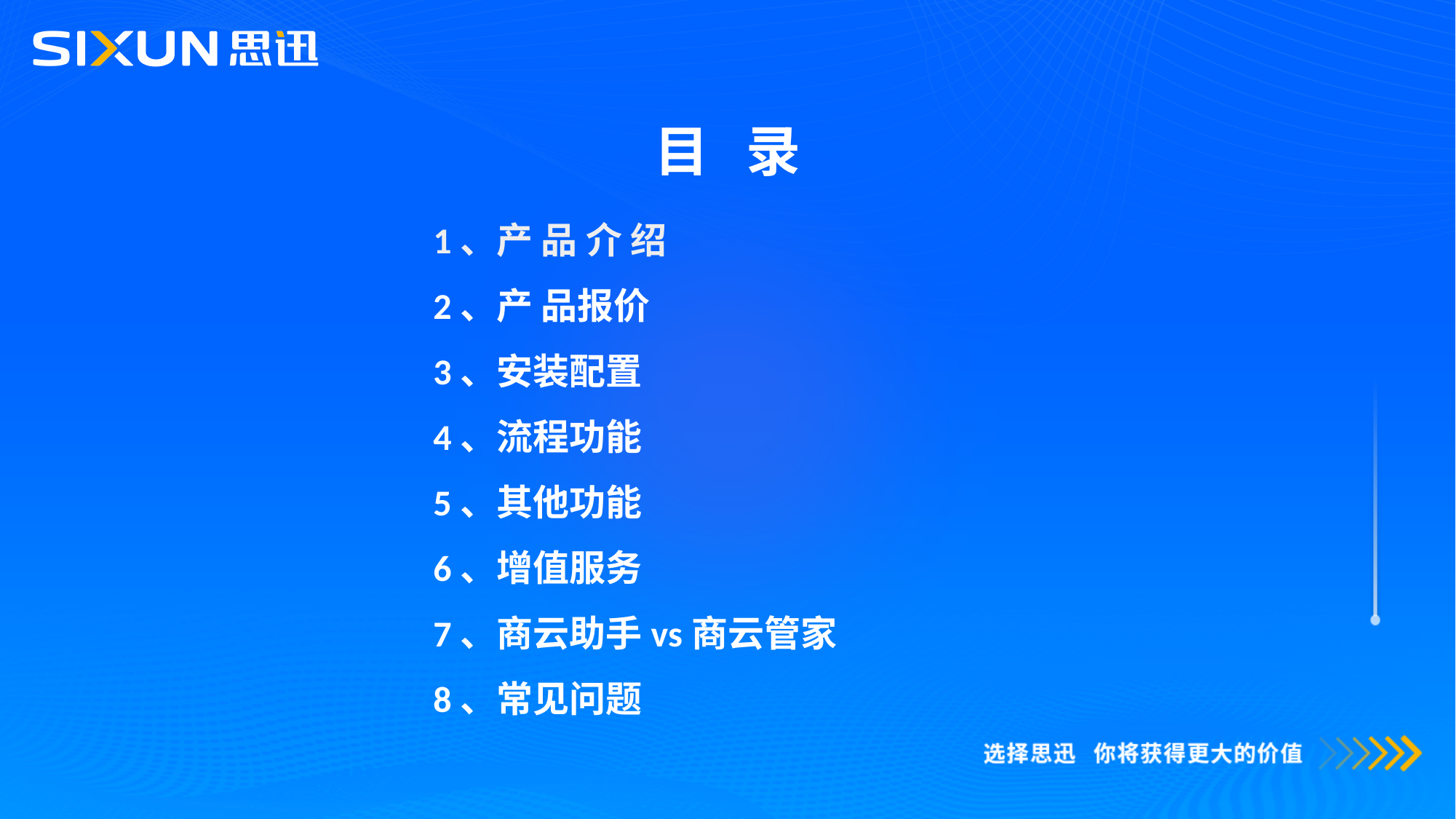

目   录
1、产 品 介 绍
2、产 品报价
3、安装配置
4、流程功能
5、其他功能
6、增值服务
7、商云助手vs商云管家
8、常见问题